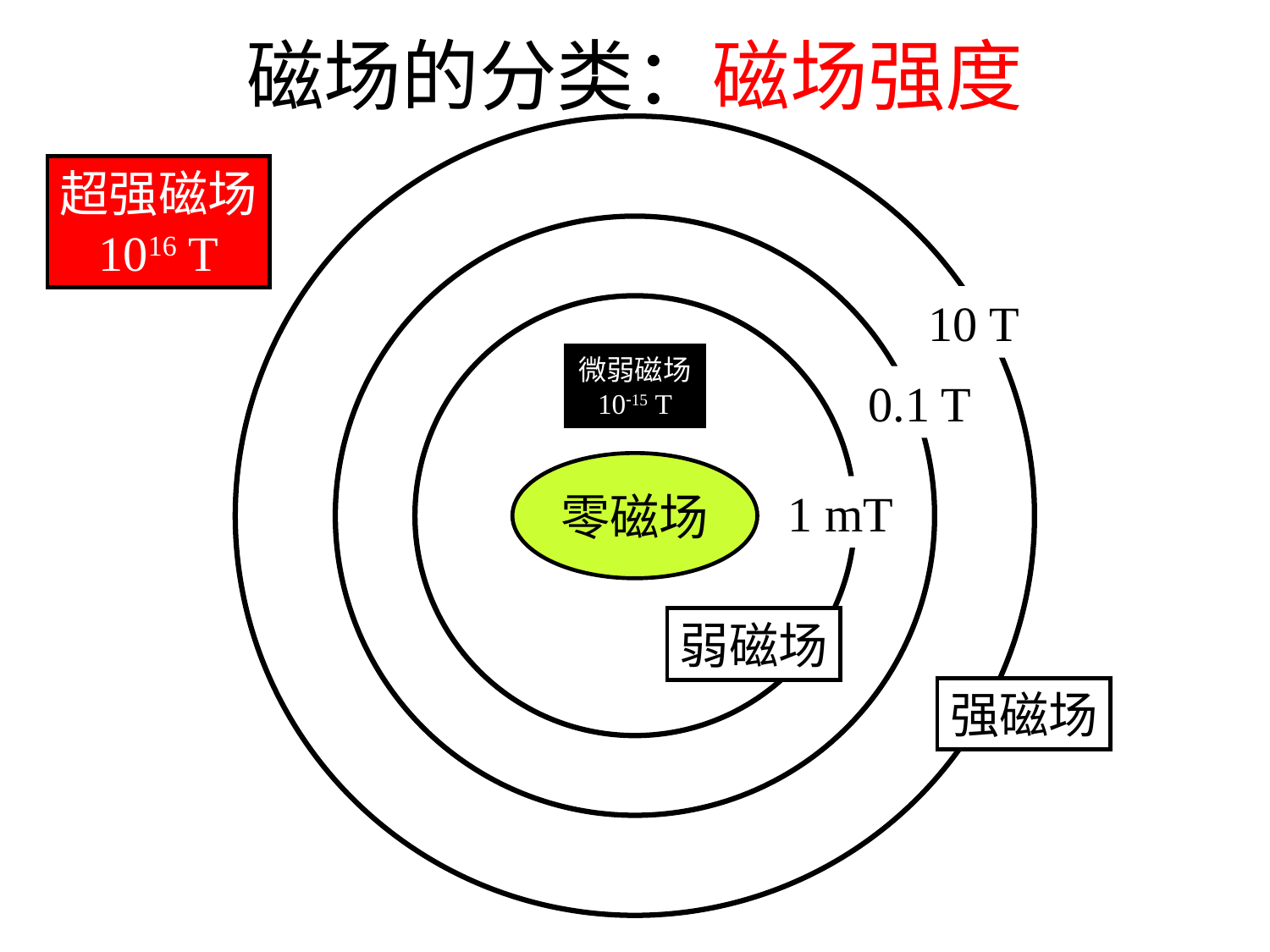

# 磁场的分类：磁场强度

超强磁场
1016 T

10 T

微弱磁场
10−15 T
0.1 T
零磁场
1 mT
弱磁场
强磁场